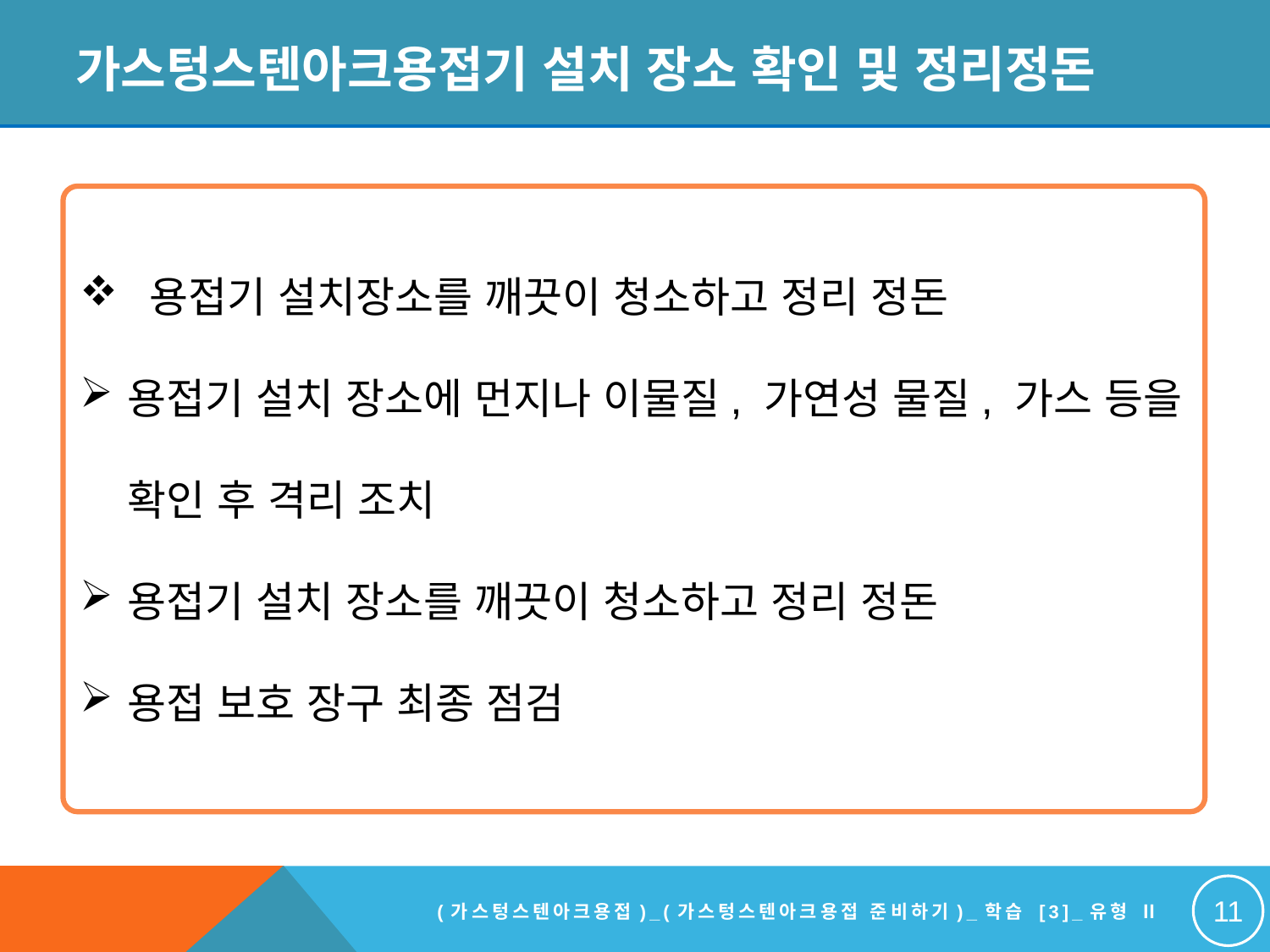

# 가스텅스텐아크용접기 설치 장소 확인 및 정리정돈

 용접기 설치장소를 깨끗이 청소하고 정리 정돈
용접기 설치 장소에 먼지나 이물질, 가연성 물질, 가스 등을 확인 후 격리 조치
용접기 설치 장소를 깨끗이 청소하고 정리 정돈
용접 보호 장구 최종 점검

11
(가스텅스텐아크용접)_(가스텅스텐아크용접 준비하기)_학습 [3]_유형 Ⅱ